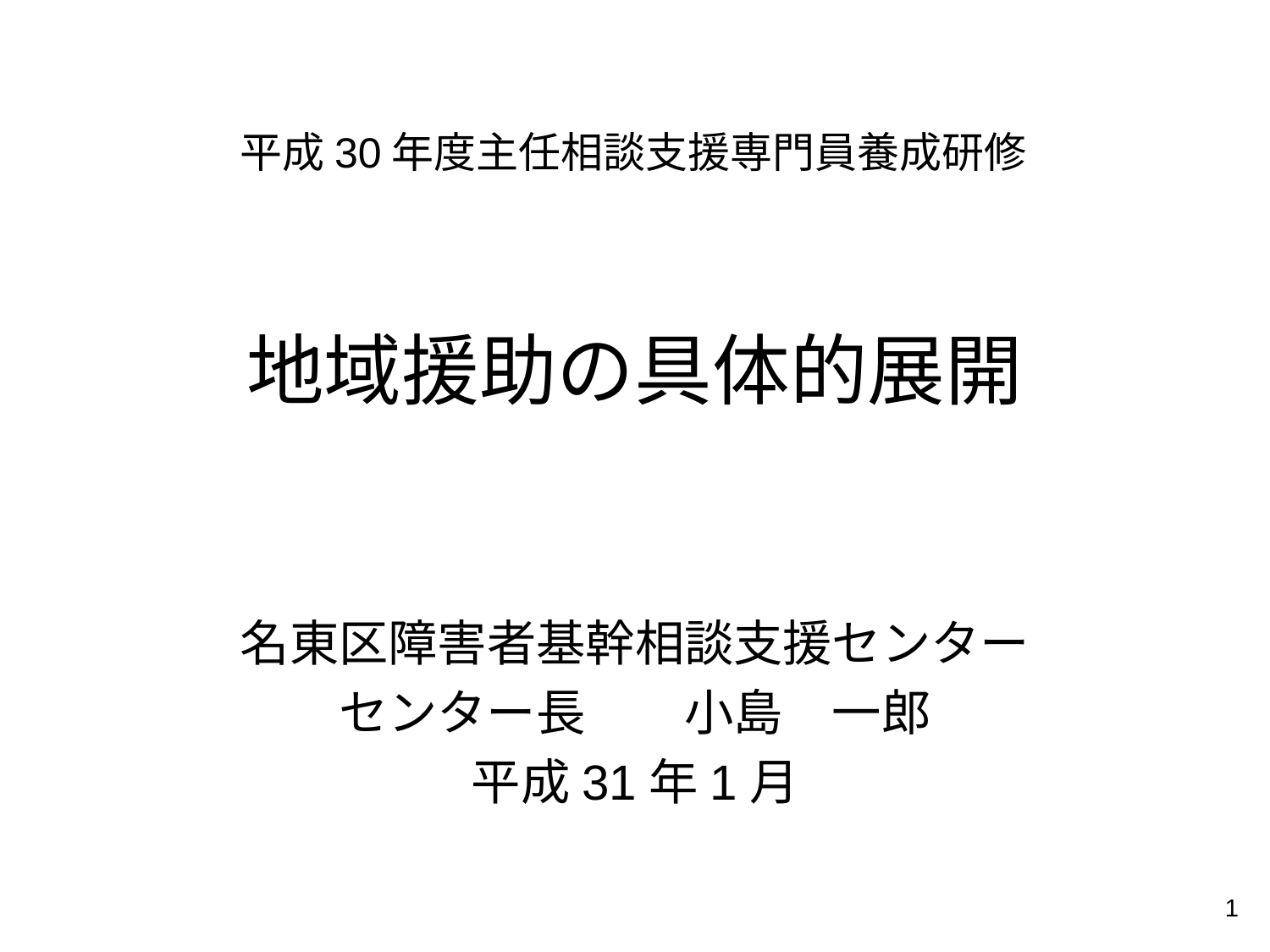

# 平成30年度主任相談支援専門員養成研修
地域援助の具体的展開
名東区障害者基幹相談支援センター
センター長　　小島　一郎
平成31年1月

1